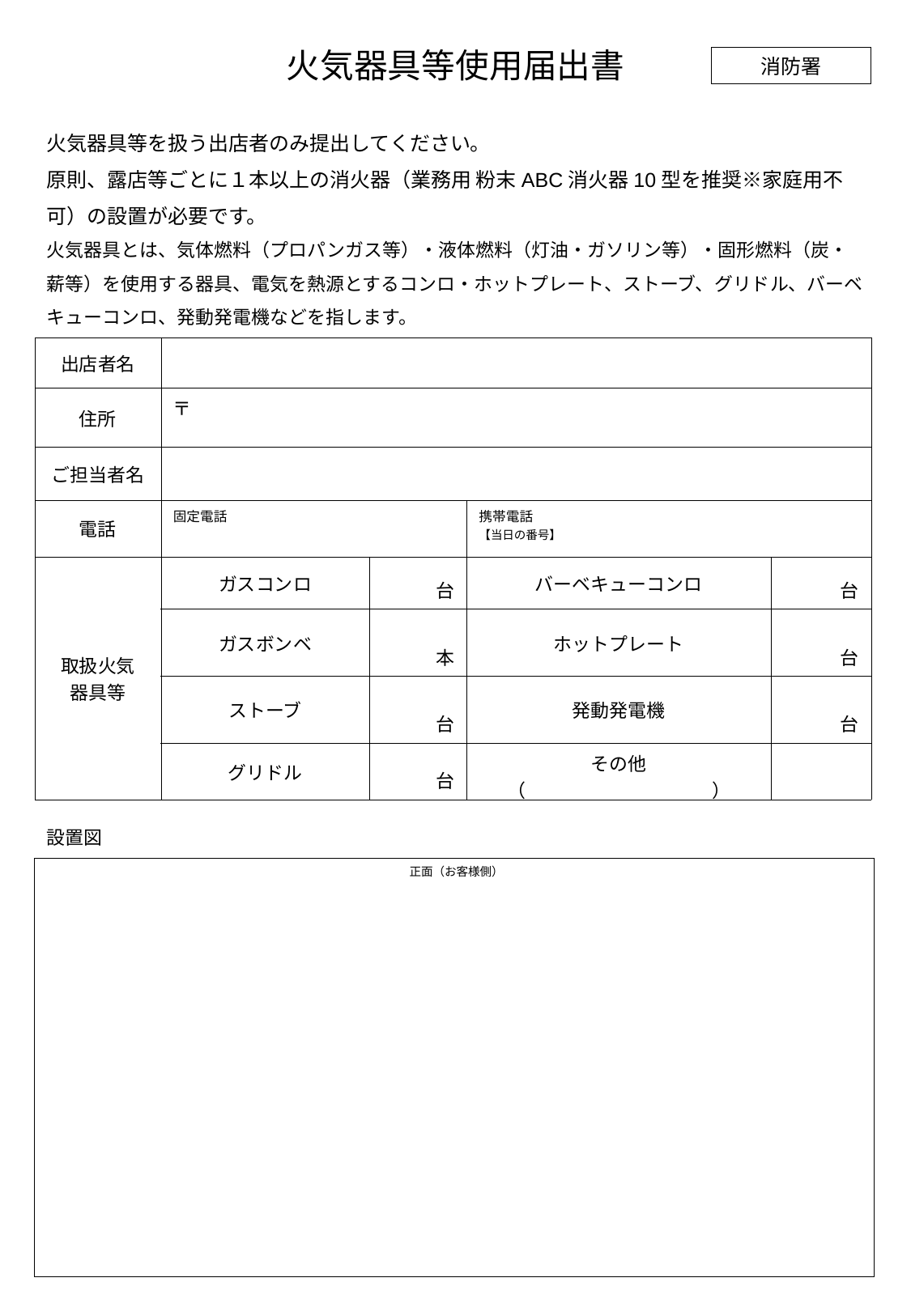

火気器具等使用届出書
消防署
火気器具等を扱う出店者のみ提出してください。
原則、露店等ごとに１本以上の消火器（業務用 粉末ABC消火器10型を推奨※家庭用不可）の設置が必要です。
火気器具とは、気体燃料（プロパンガス等）・液体燃料（灯油・ガソリン等）・固形燃料（炭・薪等）を使用する器具、電気を熱源とするコンロ・ホットプレート、ストーブ、グリドル、バーベキューコンロ、発動発電機などを指します。
| 出店者名 |  |  |  |  |
| --- | --- | --- | --- | --- |
| 住所 | 〒 |  |  |  |
| ご担当者名 |  |  |  |  |
| 電話 | 固定電話 |  | 携帯電話 【当日の番号】 |  |
| 取扱火気 器具等 | ガスコンロ | 台 | バーベキューコンロ | 台 |
|  | ガスボンベ | 本 | ホットプレート | 台 |
|  | ストーブ | 台 | 発動発電機 | 台 |
|  | グリドル | 台 | その他 （　　　　　　　　　　） |  |
設置図
|  |
| --- |
正面（お客様側）